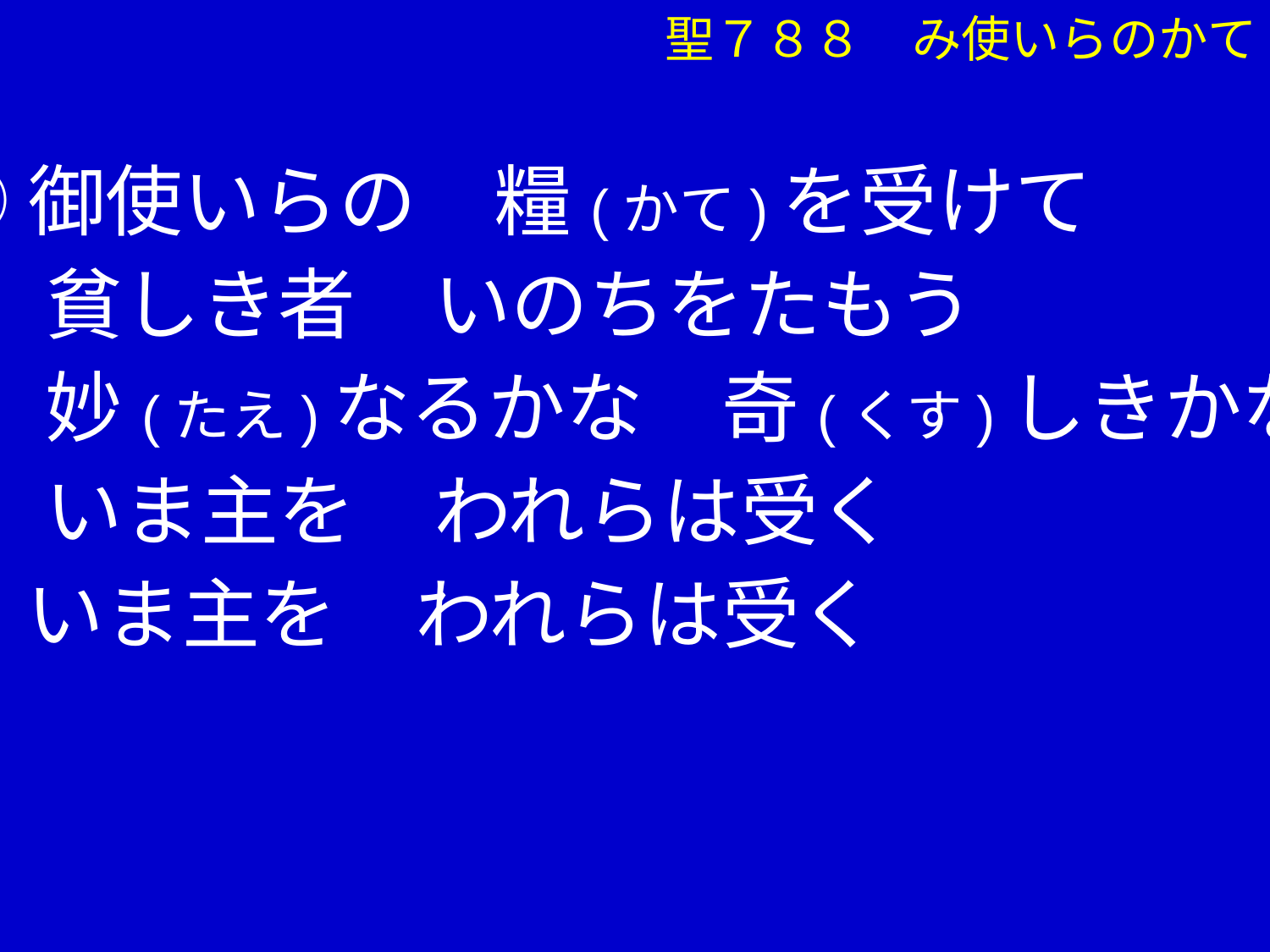

聖７８８　み使いらのかて

①御使いらの　糧(かて)を受けて
 　貧しき者　いのちをたもう
 　妙(たえ)なるかな　奇(くす)しきかな
 　いま主を　われらは受く
　 いま主を　われらは受く